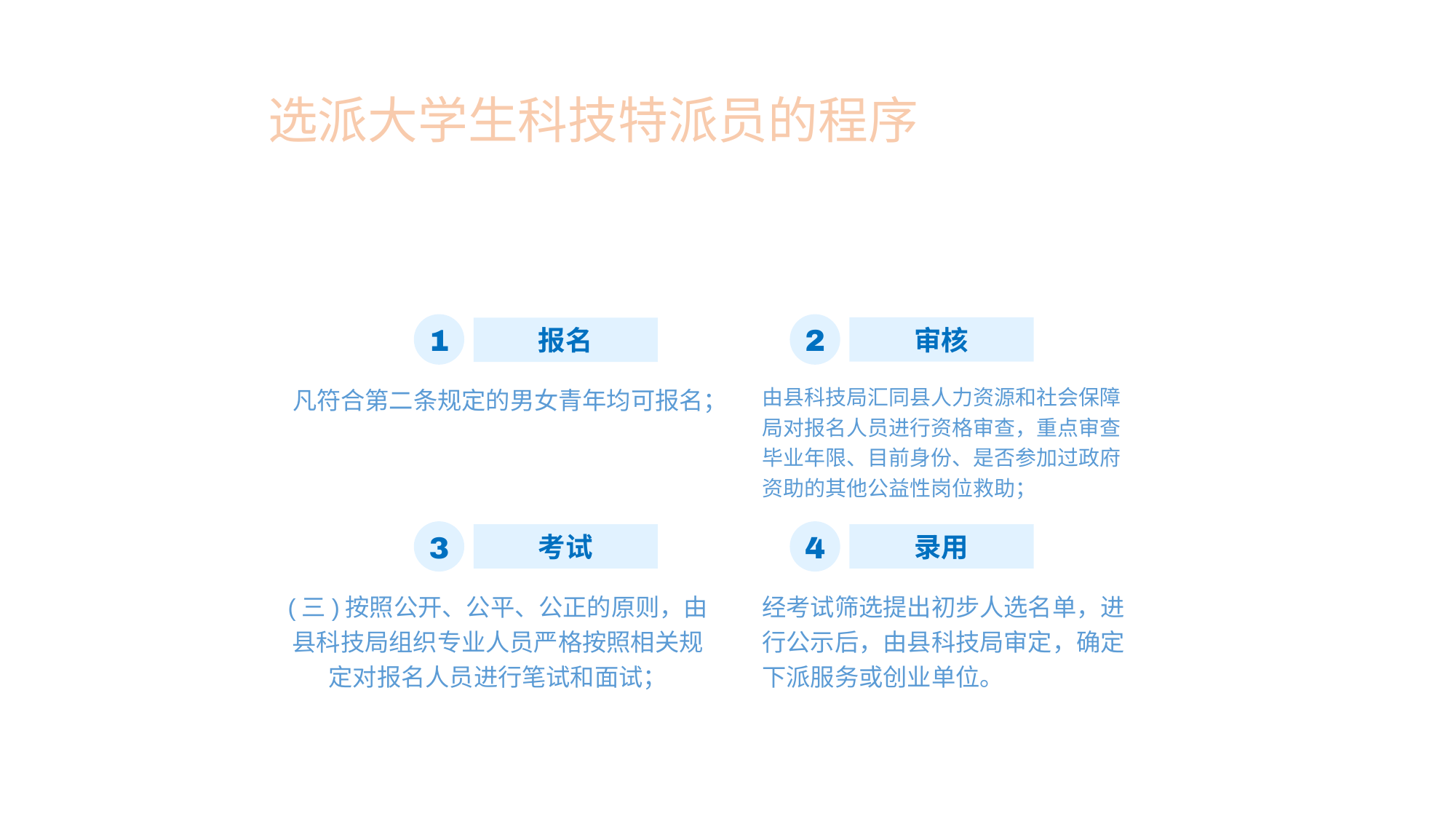

# 选派大学生科技特派员的程序
1
2
审核
报名
凡符合第二条规定的男女青年均可报名；
由县科技局汇同县人力资源和社会保障局对报名人员进行资格审查，重点审查毕业年限、目前身份、是否参加过政府资助的其他公益性岗位救助；
3
4
考试
录用
(三)按照公开、公平、公正的原则，由县科技局组织专业人员严格按照相关规定对报名人员进行笔试和面试；
经考试筛选提出初步人选名单，进行公示后，由县科技局审定，确定下派服务或创业单位。